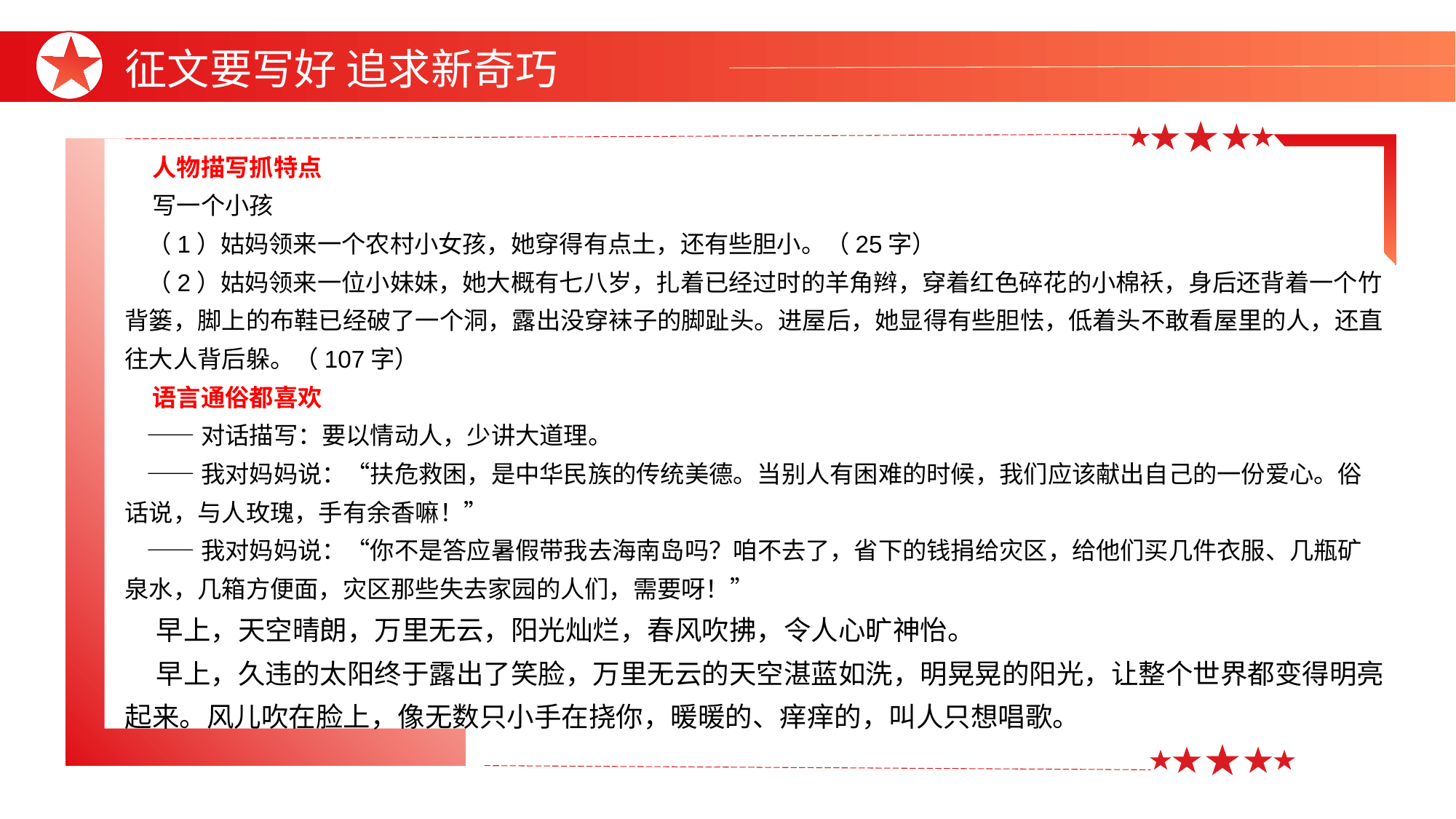

征文要写好 追求新奇巧

    人物描写抓特点
    写一个小孩
   （1）姑妈领来一个农村小女孩，她穿得有点土，还有些胆小。（25字）
   （2）姑妈领来一位小妹妹，她大概有七八岁，扎着已经过时的羊角辫，穿着红色碎花的小棉袄，身后还背着一个竹背篓，脚上的布鞋已经破了一个洞，露出没穿袜子的脚趾头。进屋后，她显得有些胆怯，低着头不敢看屋里的人，还直往大人背后躲。（107字）
    语言通俗都喜欢
    ——对话描写：要以情动人，少讲大道理。
    ——我对妈妈说：“扶危救困，是中华民族的传统美德。当别人有困难的时候，我们应该献出自己的一份爱心。俗话说，与人玫瑰，手有余香嘛！”
    ——我对妈妈说：“你不是答应暑假带我去海南岛吗？咱不去了，省下的钱捐给灾区，给他们买几件衣服、几瓶矿泉水，几箱方便面，灾区那些失去家园的人们，需要呀！”
    早上，天空晴朗，万里无云，阳光灿烂，春风吹拂，令人心旷神怡。
    早上，久违的太阳终于露出了笑脸，万里无云的天空湛蓝如洗，明晃晃的阳光，让整个世界都变得明亮起来。风儿吹在脸上，像无数只小手在挠你，暖暖的、痒痒的，叫人只想唱歌。